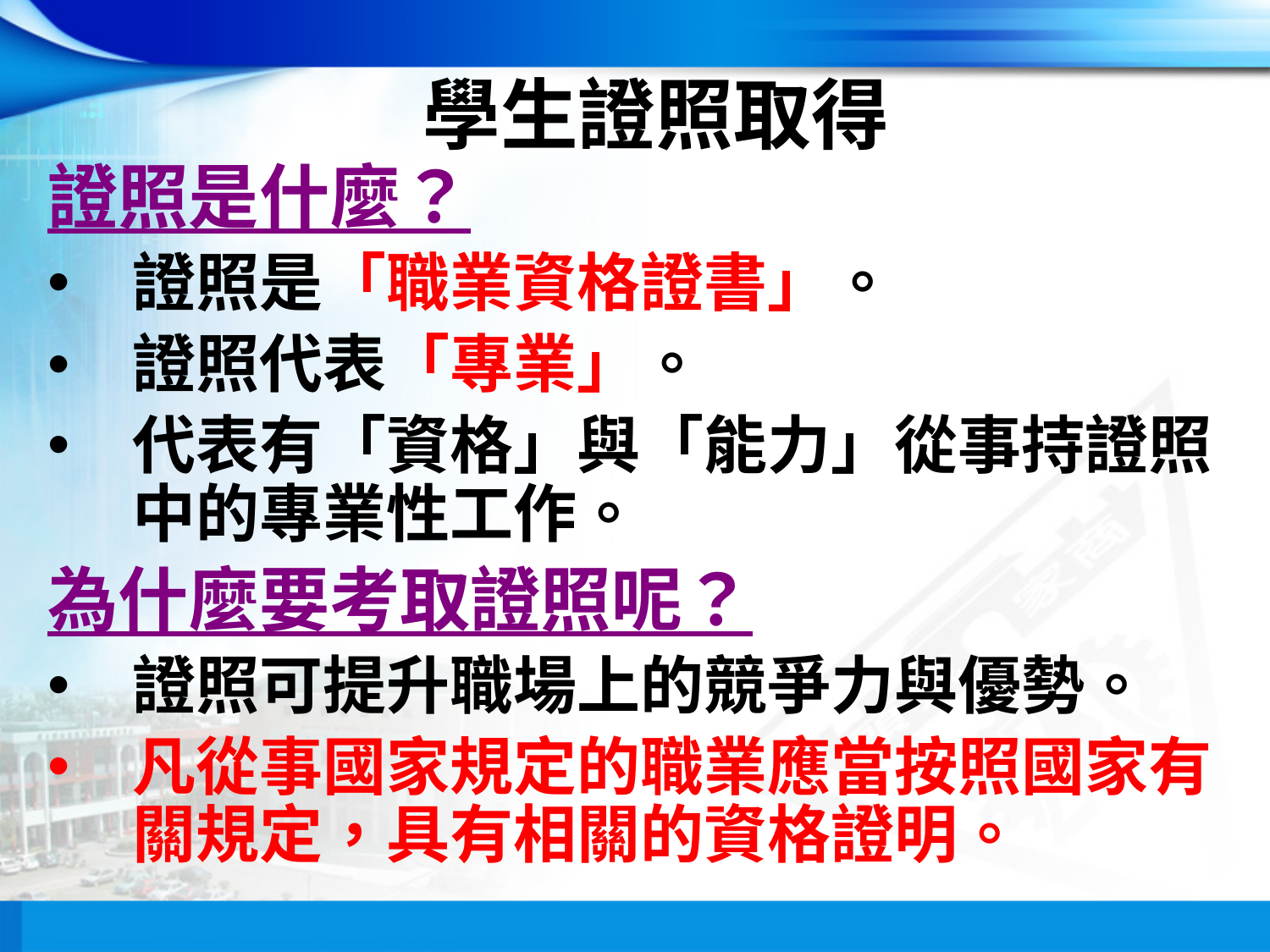

學生證照取得
證照是什麼？
證照是「職業資格證書」。
證照代表「專業」。
代表有「資格」與「能力」從事持證照中的專業性工作。
為什麼要考取證照呢？
證照可提升職場上的競爭力與優勢。
凡從事國家規定的職業應當按照國家有關規定，具有相關的資格證明。